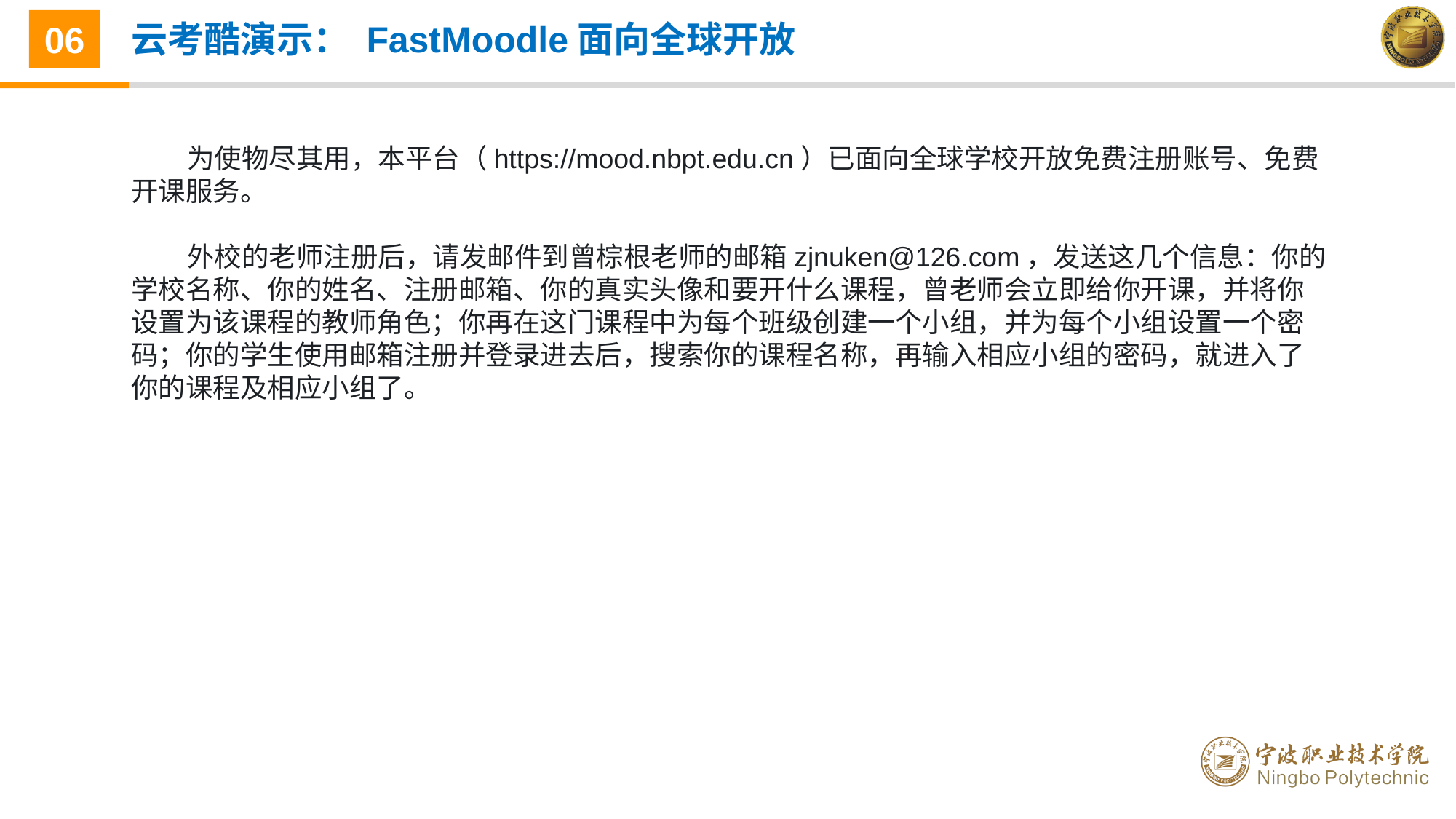

06
云考酷演示： FastMoodle面向全球开放
        为使物尽其用，本平台（https://mood.nbpt.edu.cn）已面向全球学校开放免费注册账号、免费开课服务。

        外校的老师注册后，请发邮件到曾棕根老师的邮箱zjnuken@126.com，发送这几个信息：你的学校名称、你的姓名、注册邮箱、你的真实头像和要开什么课程，曾老师会立即给你开课，并将你设置为该课程的教师角色；你再在这门课程中为每个班级创建一个小组，并为每个小组设置一个密码；你的学生使用邮箱注册并登录进去后，搜索你的课程名称，再输入相应小组的密码，就进入了你的课程及相应小组了。